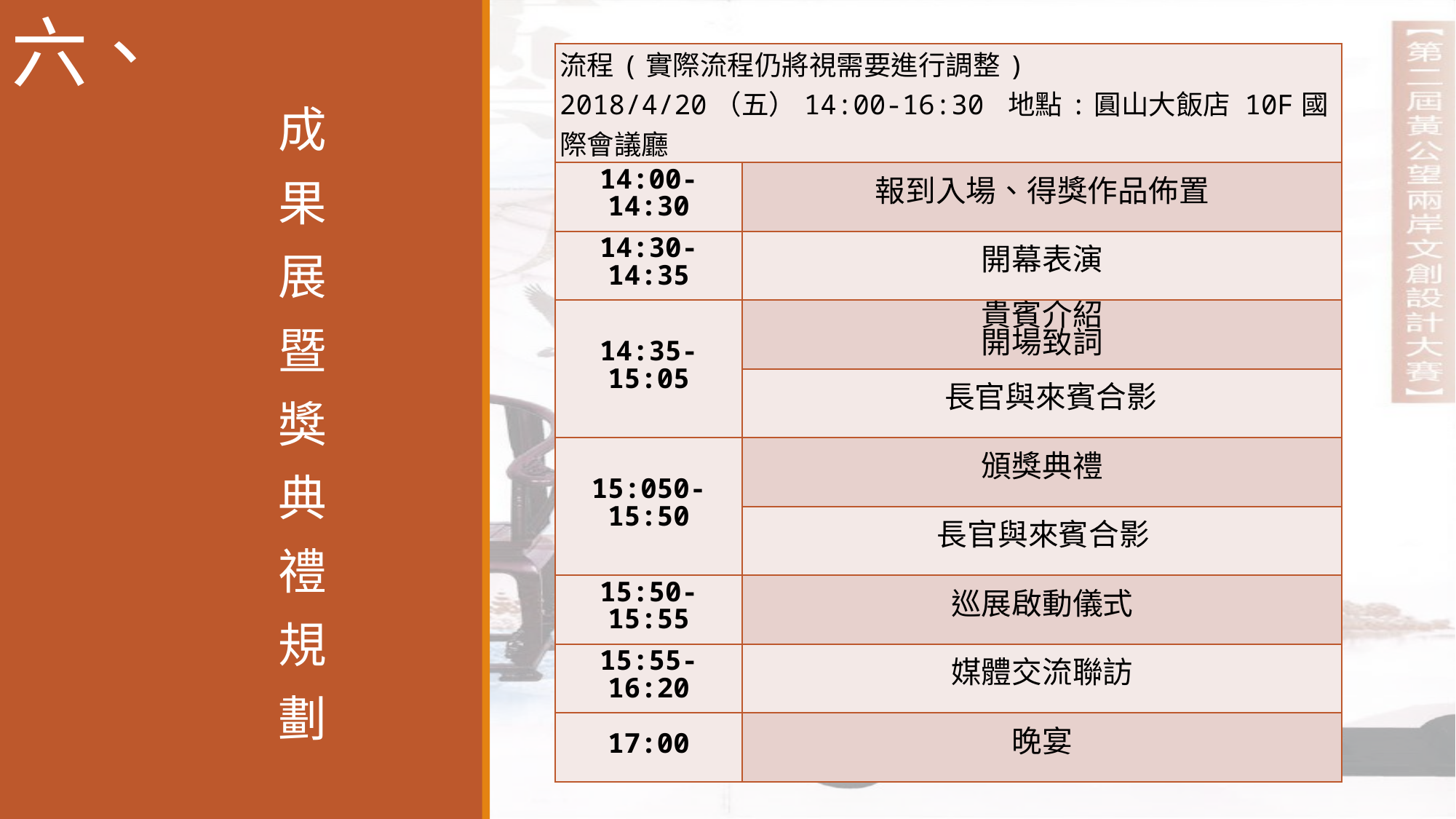

六、
| 流程(實際流程仍將視需要進行調整) 2018/4/20（五）14:00-16:30 地點:圓山大飯店 10F國際會議廳 |  |
| --- | --- |
| 14:00-14:30 | 報到入場、得獎作品佈置 |
| 14:30-14:35 | 開幕表演 |
| 14:35-15:05 | 貴賓介紹 開場致詞 |
|  | 長官與來賓合影 |
| 15:050-15:50 | 頒獎典禮 |
|  | 長官與來賓合影 |
| 15:50-15:55 | 巡展啟動儀式 |
| 15:55-16:20 | 媒體交流聯訪 |
| 17:00 | 晚宴 |
成
果
展
暨
獎
典
禮
規
劃